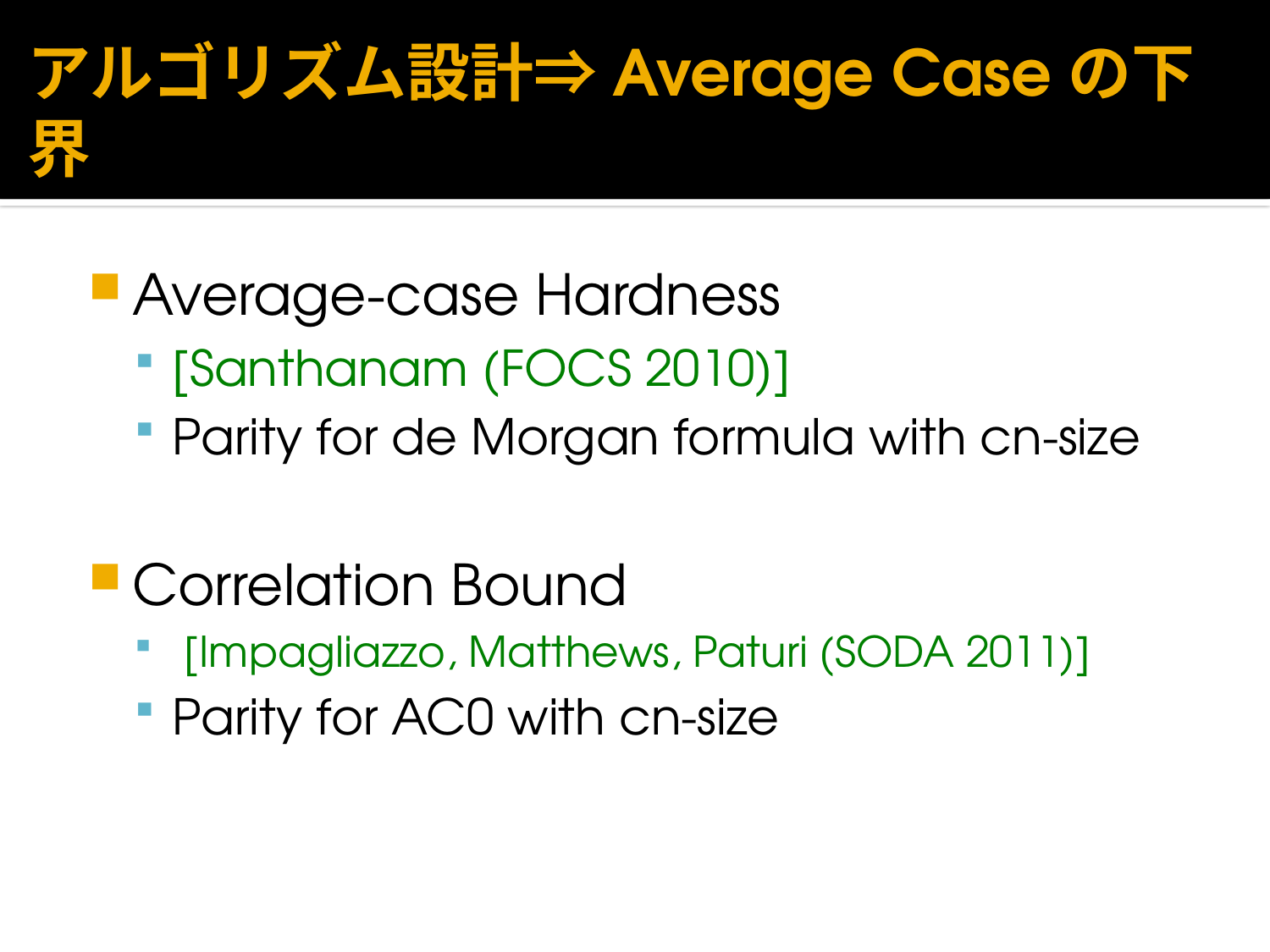

# アルゴリズム設計⇒Average Caseの下界
Average-case Hardness
[Santhanam (FOCS 2010)]
Parity for de Morgan formula with cn-size

Correlation Bound
 [Impagliazzo, Matthews, Paturi (SODA 2011)]
Parity for AC0 with cn-size